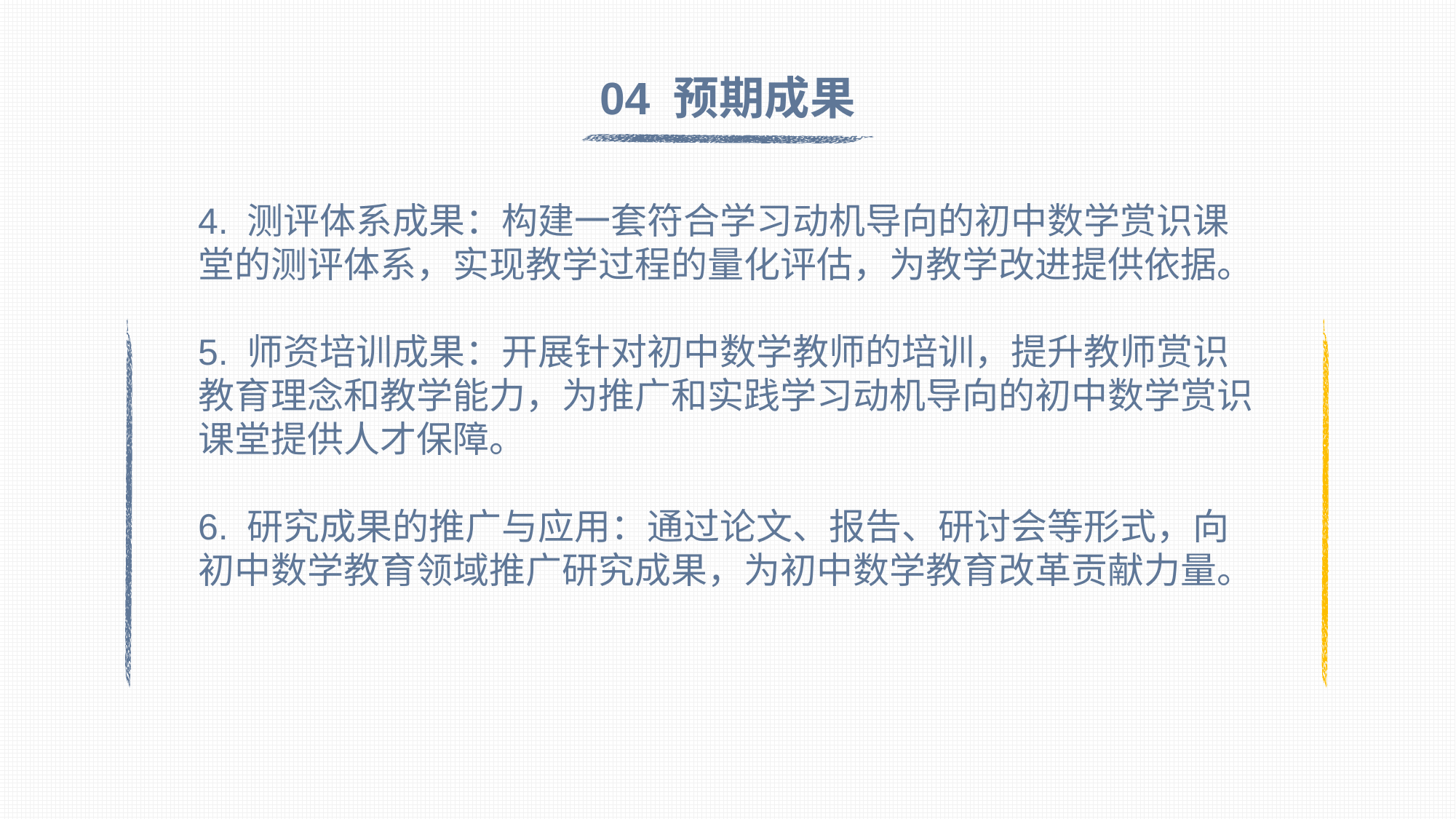

04 预期成果

4. 测评体系成果：构建一套符合学习动机导向的初中数学赏识课堂的测评体系，实现教学过程的量化评估，为教学改进提供依据。

5. 师资培训成果：开展针对初中数学教师的培训，提升教师赏识教育理念和教学能力，为推广和实践学习动机导向的初中数学赏识课堂提供人才保障。

6. 研究成果的推广与应用：通过论文、报告、研讨会等形式，向初中数学教育领域推广研究成果，为初中数学教育改革贡献力量。